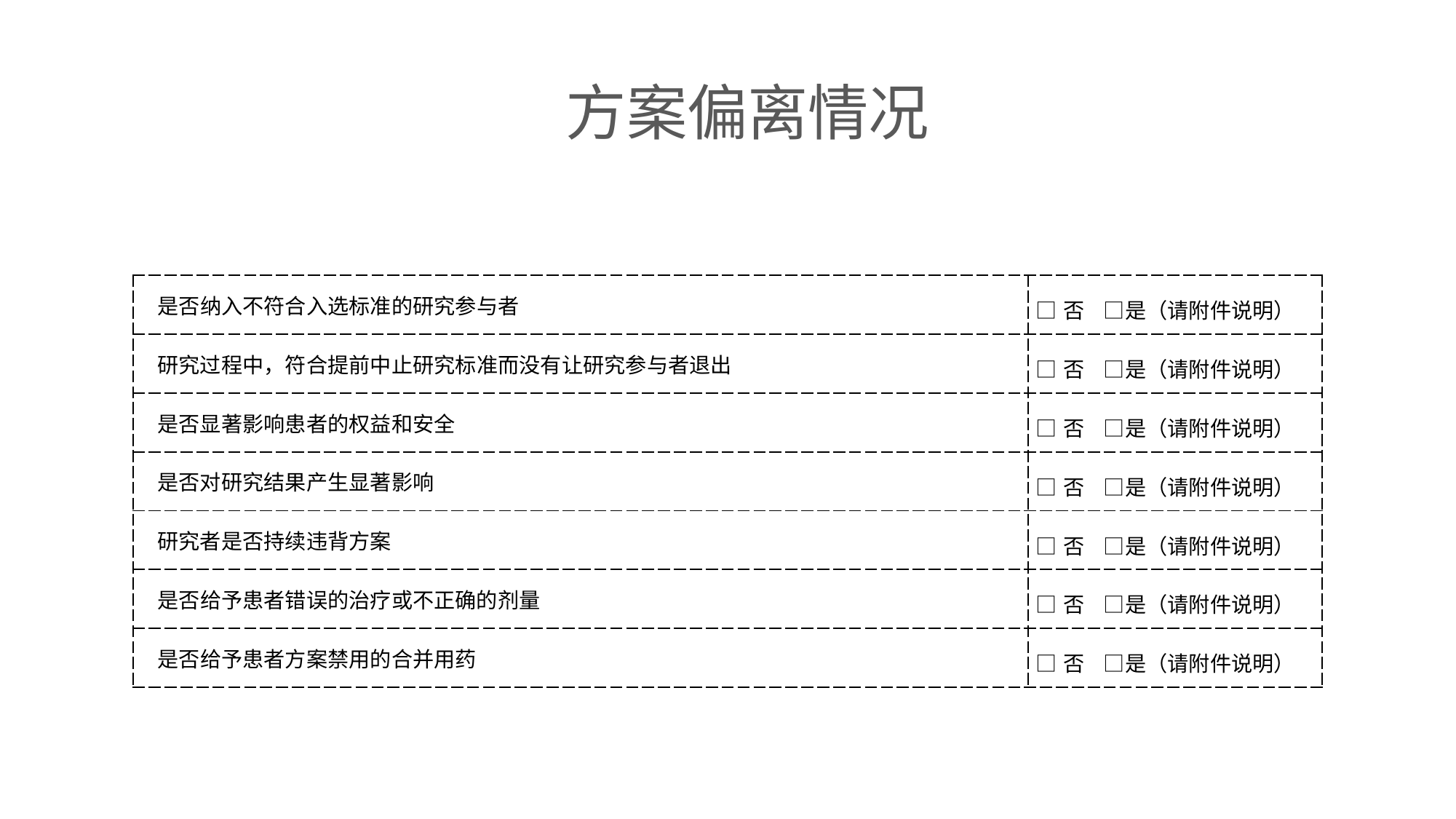

方案偏离情况
| 是否纳入不符合入选标准的研究参与者 | □否 □是（请附件说明） |
| --- | --- |
| 研究过程中，符合提前中止研究标准而没有让研究参与者退出 | □否 □是（请附件说明） |
| 是否显著影响患者的权益和安全 | □否 □是（请附件说明） |
| 是否对研究结果产生显著影响 | □否 □是（请附件说明） |
| 研究者是否持续违背方案 | □否 □是（请附件说明） |
| 是否给予患者错误的治疗或不正确的剂量 | □否 □是（请附件说明） |
| 是否给予患者方案禁用的合并用药 | □否 □是（请附件说明） |